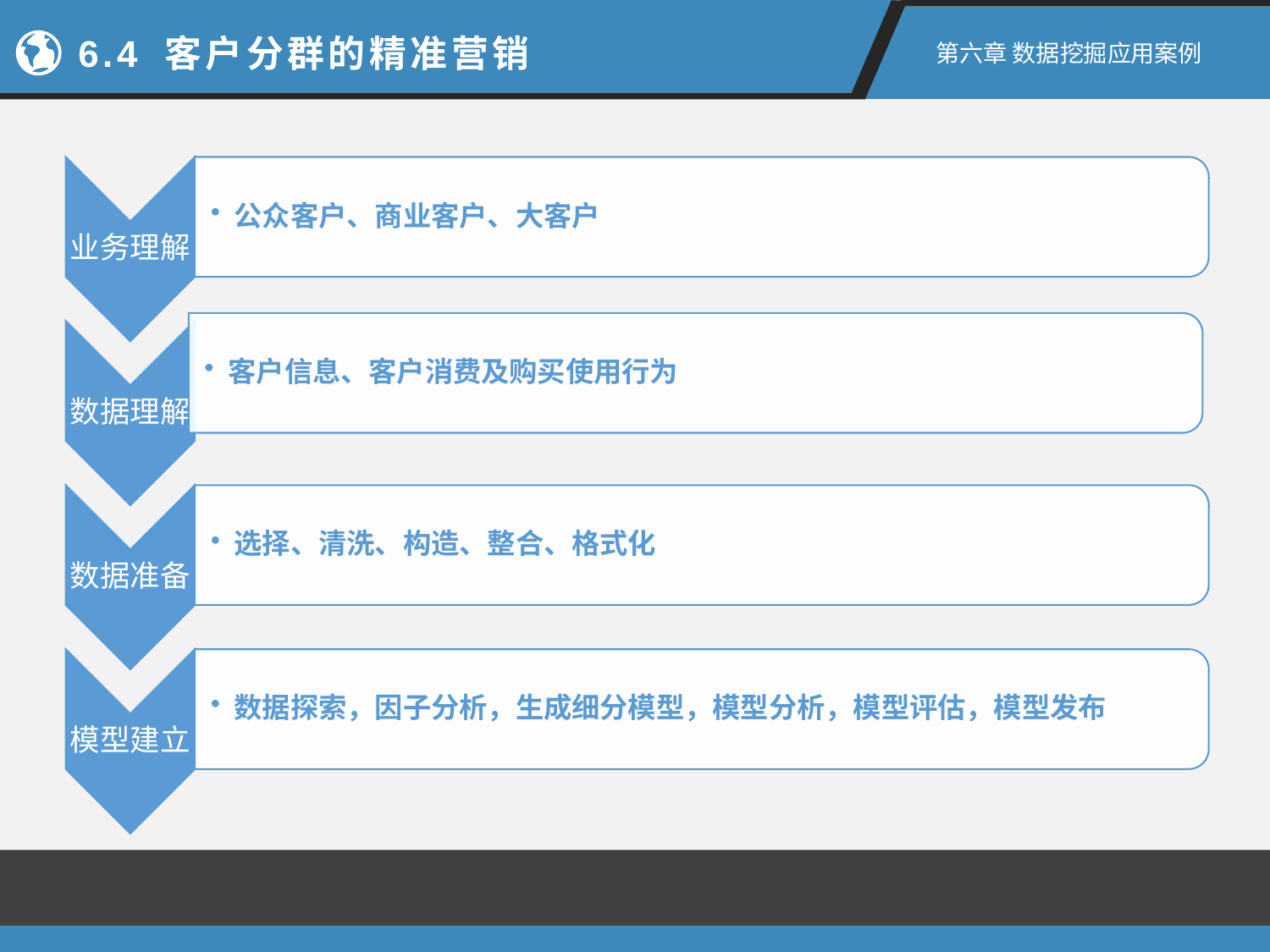

6.4 客户分群的精准营销

第六章 数据挖掘应用案例
业务理解
公众客户、商业客户、大客户
数据理解
客户信息、客户消费及购买使用行为
数据准备
选择、清洗、构造、整合、格式化
模型建立
数据探索，因子分析，生成细分模型，模型分析，模型评估，模型发布